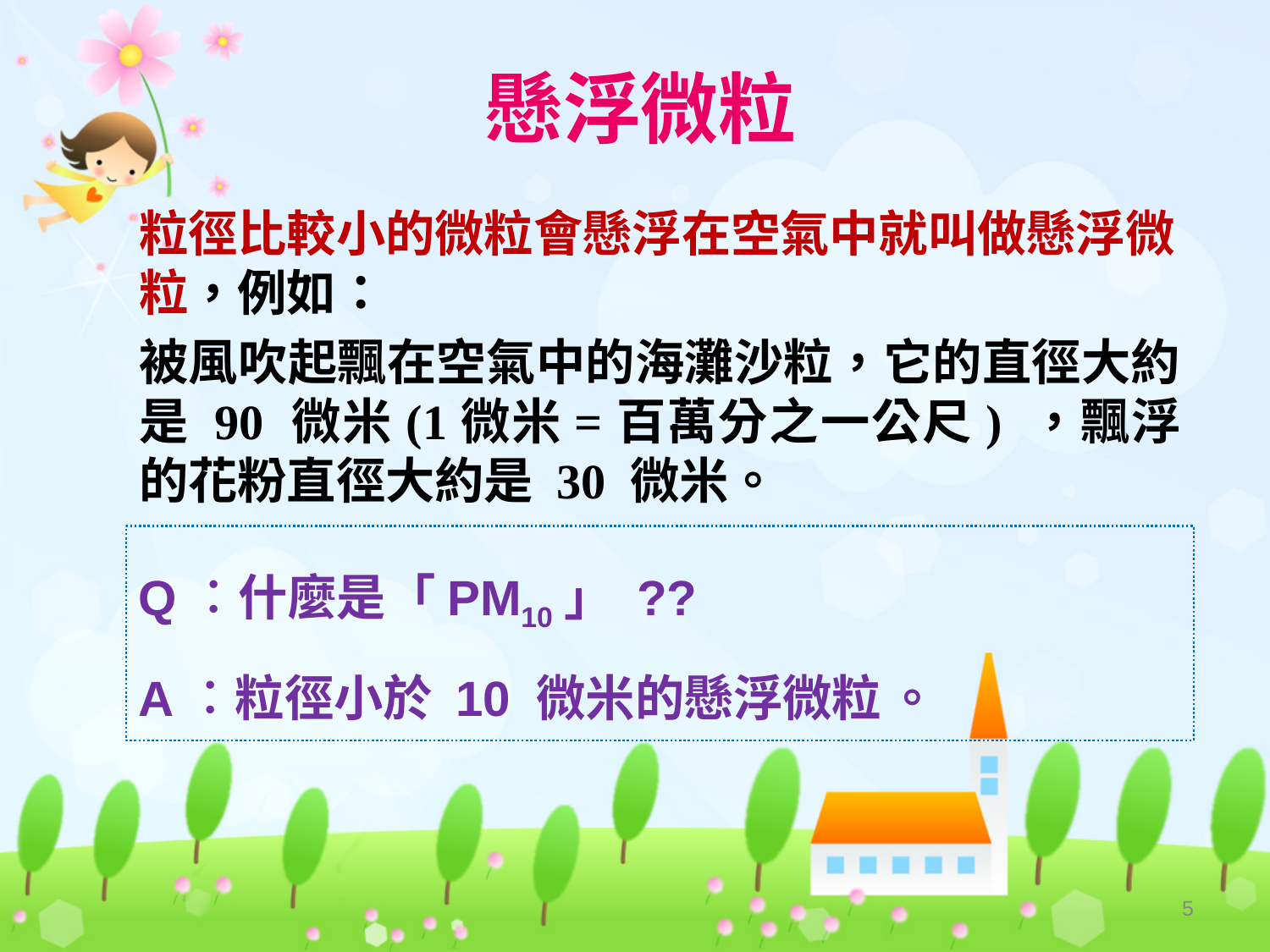

# 懸浮微粒
粒徑比較小的微粒會懸浮在空氣中就叫做懸浮微粒，例如：
被風吹起飄在空氣中的海灘沙粒，它的直徑大約是 90 微米(1微米=百萬分之一公尺) ，飄浮的花粉直徑大約是 30 微米。
Q︰什麼是「PM10」 ??
A︰粒徑小於 10 微米的懸浮微粒 。
5